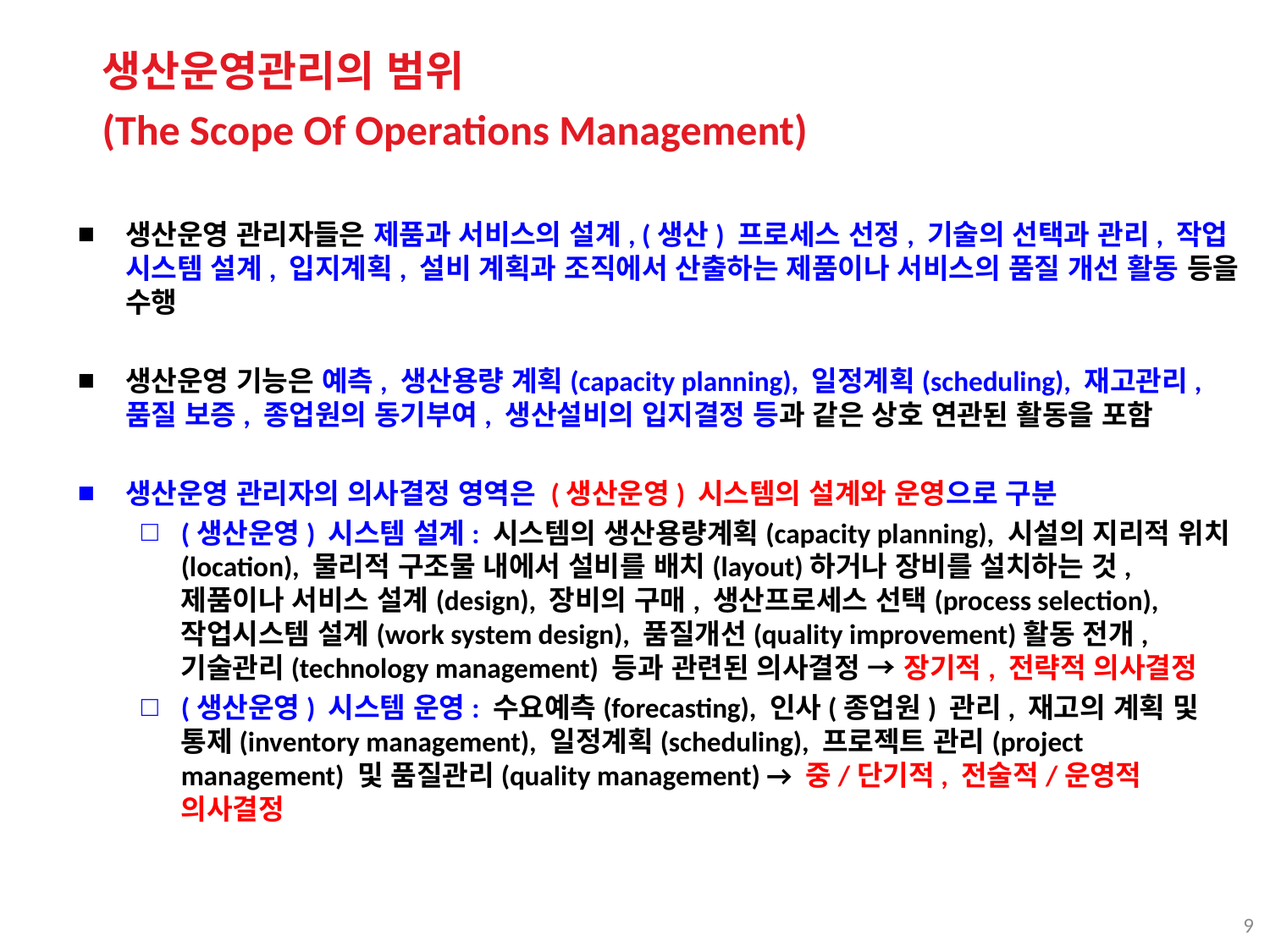

생산운영관리의 범위
(The Scope Of Operations Management)
생산운영 관리자들은 제품과 서비스의 설계, (생산) 프로세스 선정, 기술의 선택과 관리, 작업 시스템 설계, 입지계획, 설비 계획과 조직에서 산출하는 제품이나 서비스의 품질 개선 활동 등을 수행

생산운영 기능은 예측, 생산용량 계획(capacity planning), 일정계획(scheduling), 재고관리, 품질 보증, 종업원의 동기부여, 생산설비의 입지결정 등과 같은 상호 연관된 활동을 포함

생산운영 관리자의 의사결정 영역은 (생산운영) 시스템의 설계와 운영으로 구분
(생산운영) 시스템 설계: 시스템의 생산용량계획(capacity planning), 시설의 지리적 위치(location), 물리적 구조물 내에서 설비를 배치(layout)하거나 장비를 설치하는 것, 제품이나 서비스 설계(design), 장비의 구매, 생산프로세스 선택(process selection), 작업시스템 설계(work system design), 품질개선(quality improvement)활동 전개, 기술관리(technology management) 등과 관련된 의사결정 → 장기적, 전략적 의사결정
(생산운영) 시스템 운영: 수요예측(forecasting), 인사(종업원) 관리, 재고의 계획 및 통제(inventory management), 일정계획(scheduling), 프로젝트 관리(project management) 및 품질관리(quality management) → 중/단기적, 전술적/운영적 의사결정

9